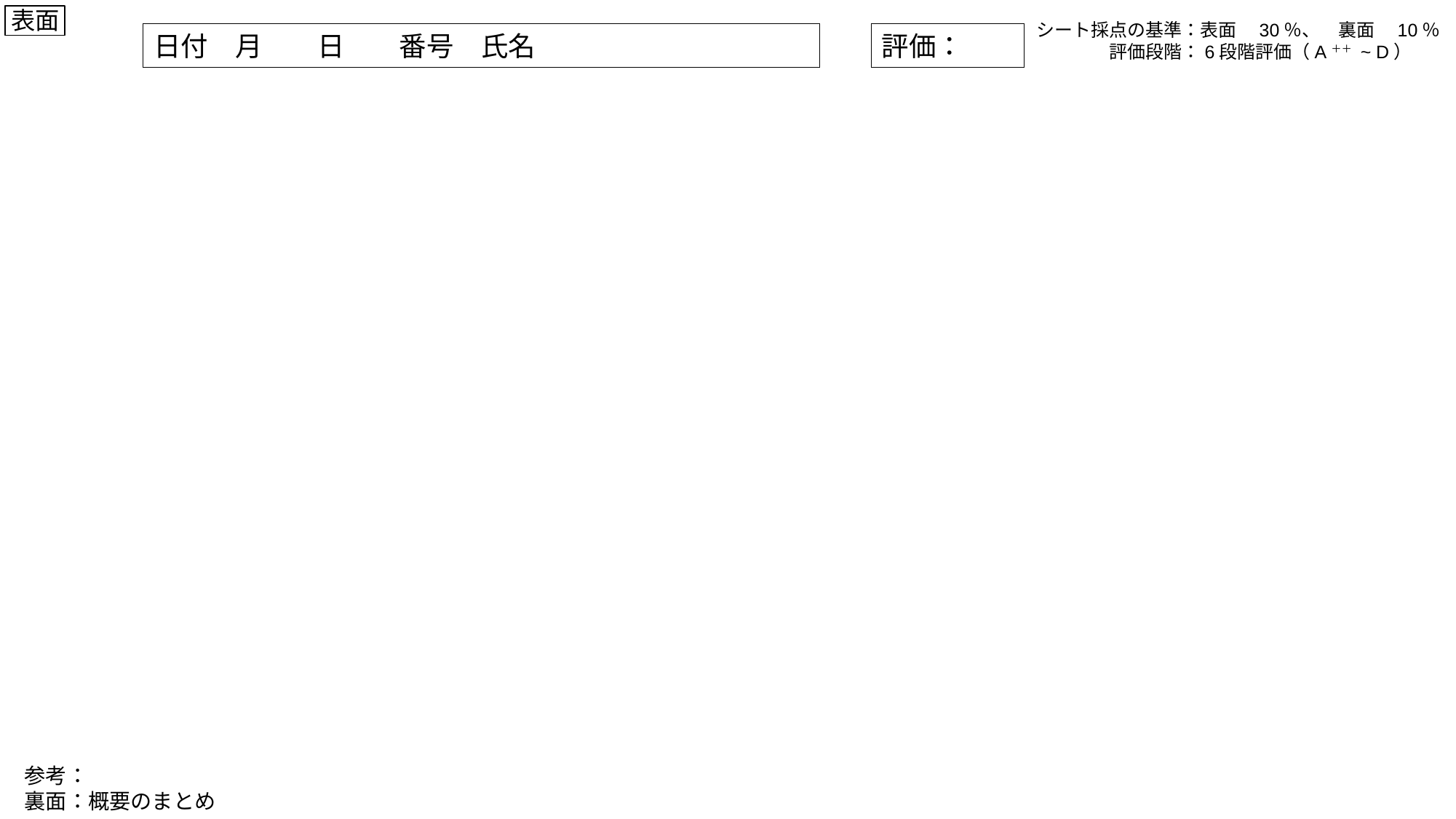

表面

シート採点の基準：表面　30％、　裏面　10％
　　　　評価段階：6段階評価（A＋＋ ~ D）
日付　月　　日　　番号　氏名
評価：
参考：
裏面：概要のまとめ